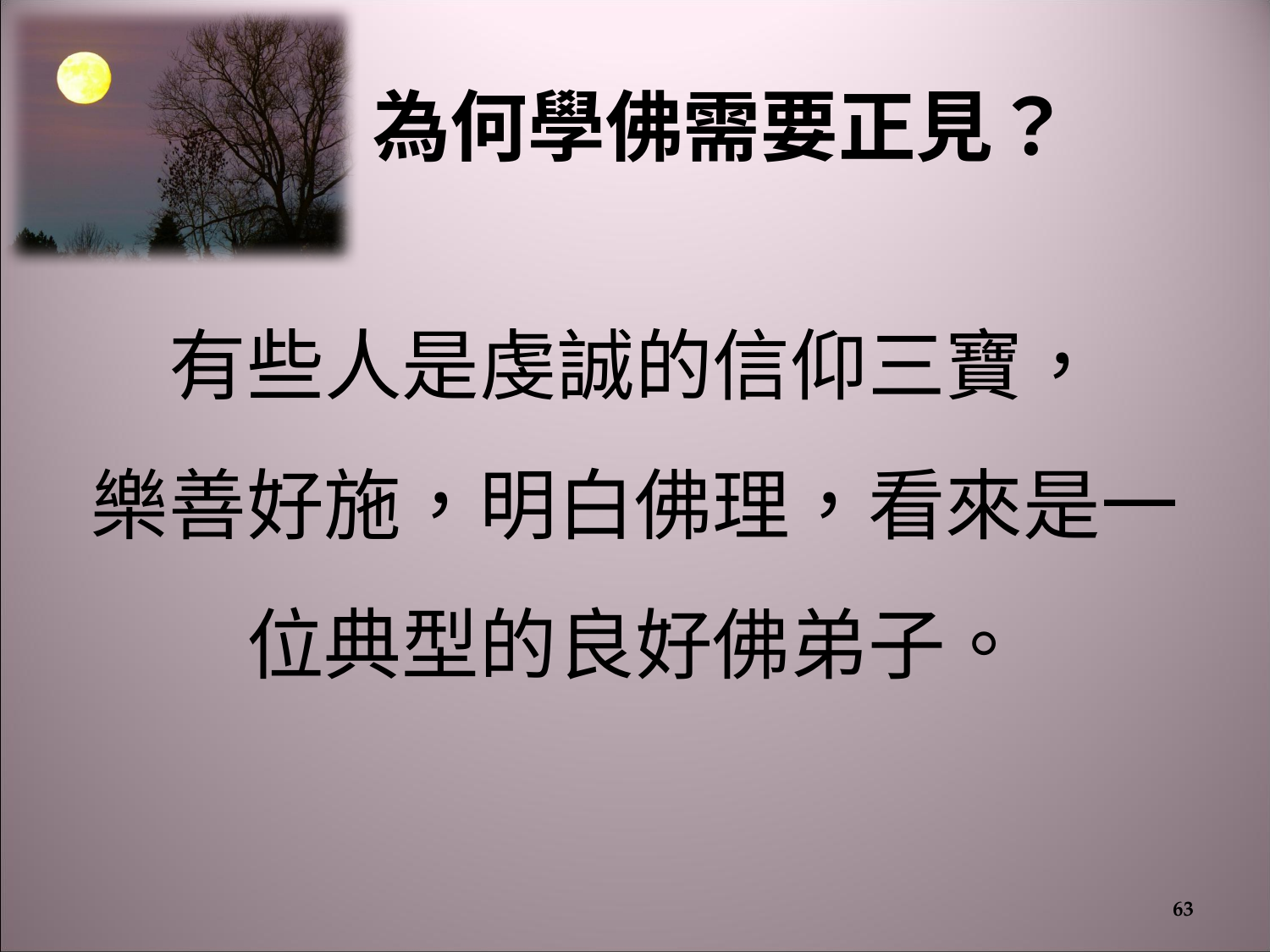

# 為何學佛需要正見？
有些人是虔誠的信仰三寶，
樂善好施，明白佛理，看來是一位典型的良好佛弟子。
63